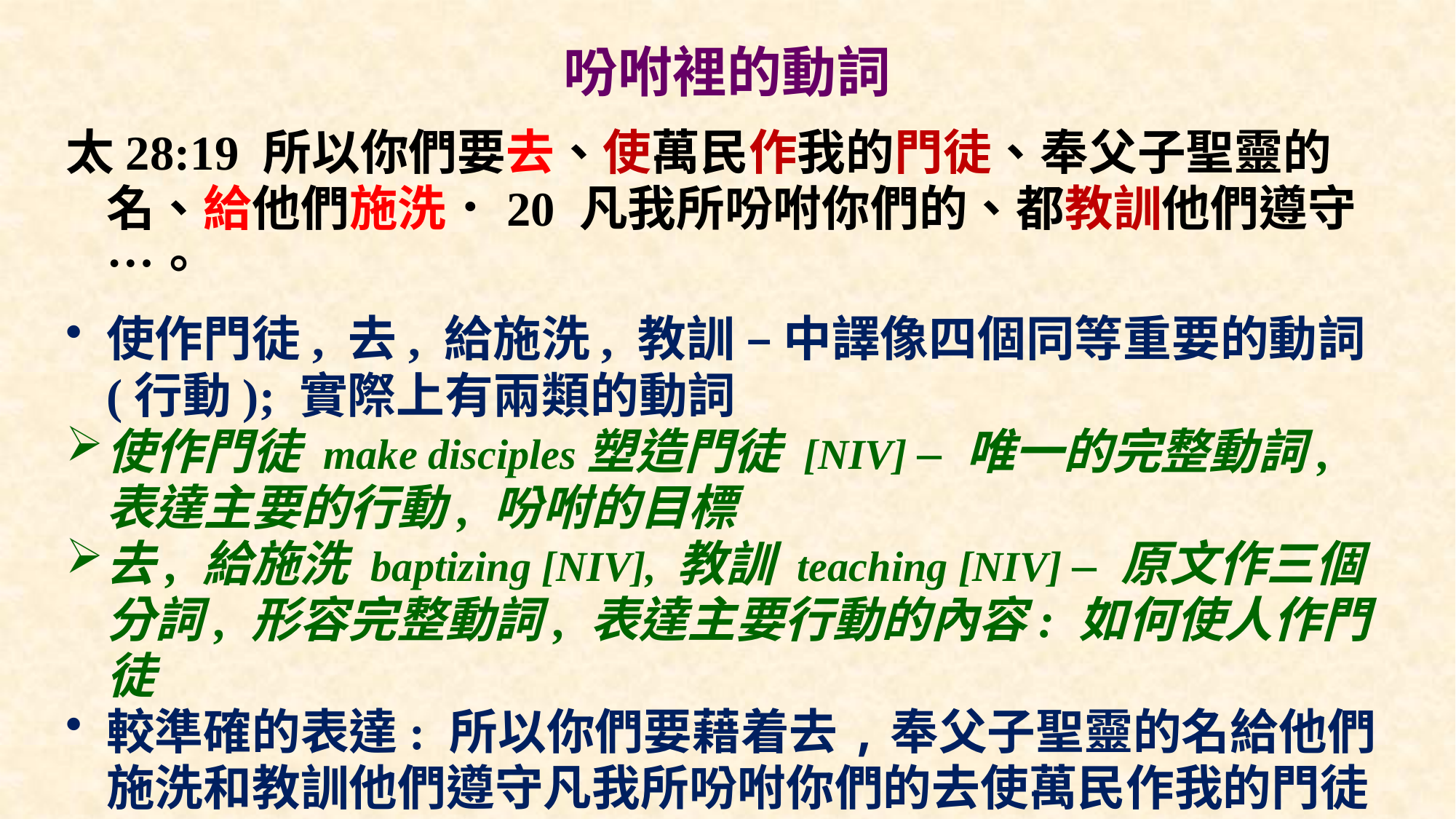

# 吩咐裡的動詞
太28:19 所以你們要去、使萬民作我的門徒、奉父子聖靈的名、給他們施洗．20 凡我所吩咐你們的、都教訓他們遵守…。
使作門徒, 去, 給施洗, 教訓 – 中譯像四個同等重要的動詞(行動); 實際上有兩類的動詞
使作門徒 make disciples塑造門徒 [NIV] – 唯一的完整動詞, 表達主要的行動, 吩咐的目標
去, 給施洗 baptizing [NIV], 教訓 teaching [NIV] – 原文作三個分詞, 形容完整動詞, 表達主要行動的內容: 如何使人作門徒
較準確的表達: 所以你們要藉着去,奉父子聖靈的名給他們施洗和教訓他們遵守凡我所吩咐你們的去使萬民作我的門徒